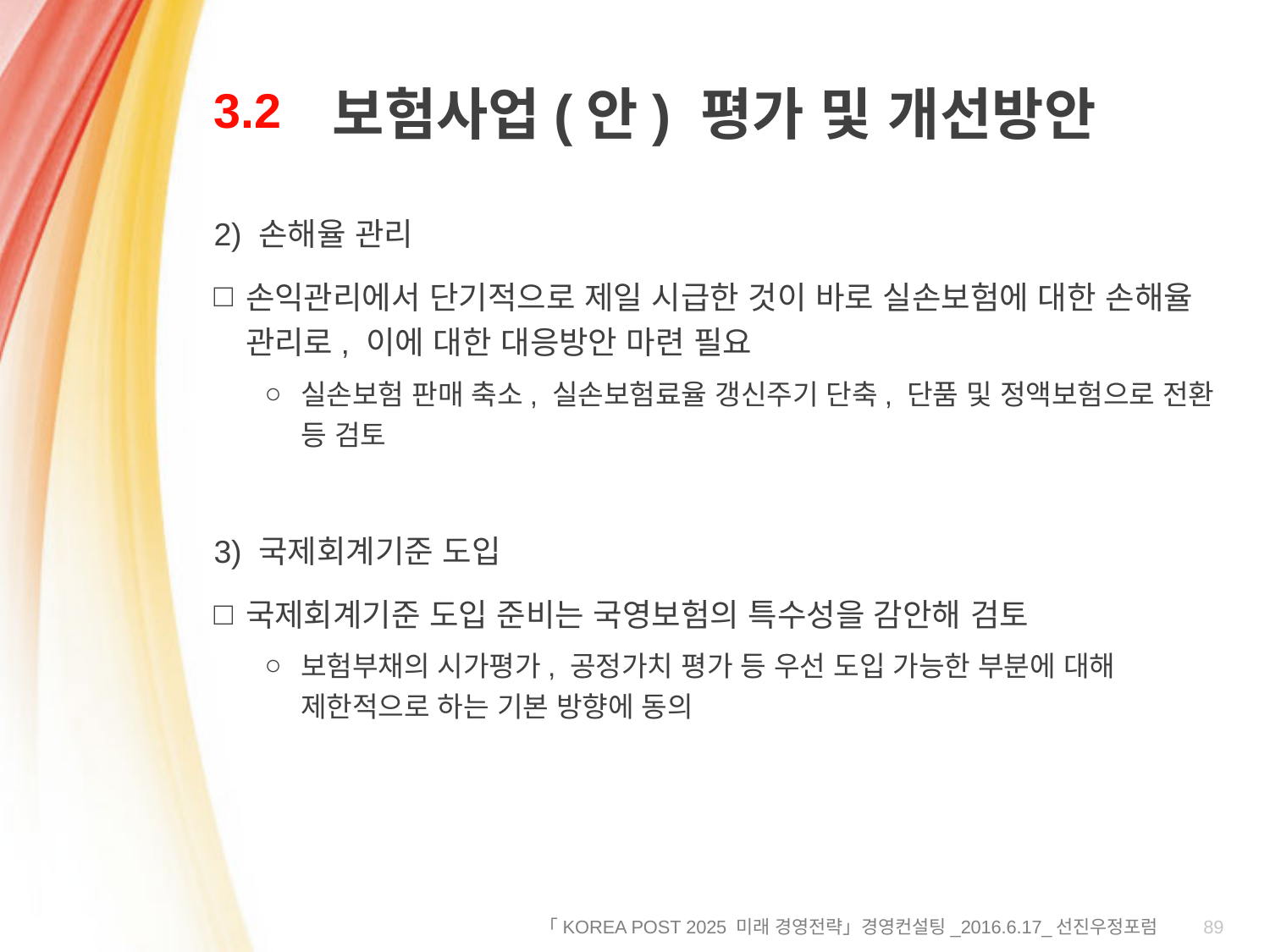

# 3.2
보험사업(안) 평가 및 개선방안
2) 손해율 관리
손익관리에서 단기적으로 제일 시급한 것이 바로 실손보험에 대한 손해율 관리로, 이에 대한 대응방안 마련 필요
실손보험 판매 축소, 실손보험료율 갱신주기 단축, 단품 및 정액보험으로 전환 등 검토

3) 국제회계기준 도입
국제회계기준 도입 준비는 국영보험의 특수성을 감안해 검토
보험부채의 시가평가, 공정가치 평가 등 우선 도입 가능한 부분에 대해 제한적으로 하는 기본 방향에 동의
89